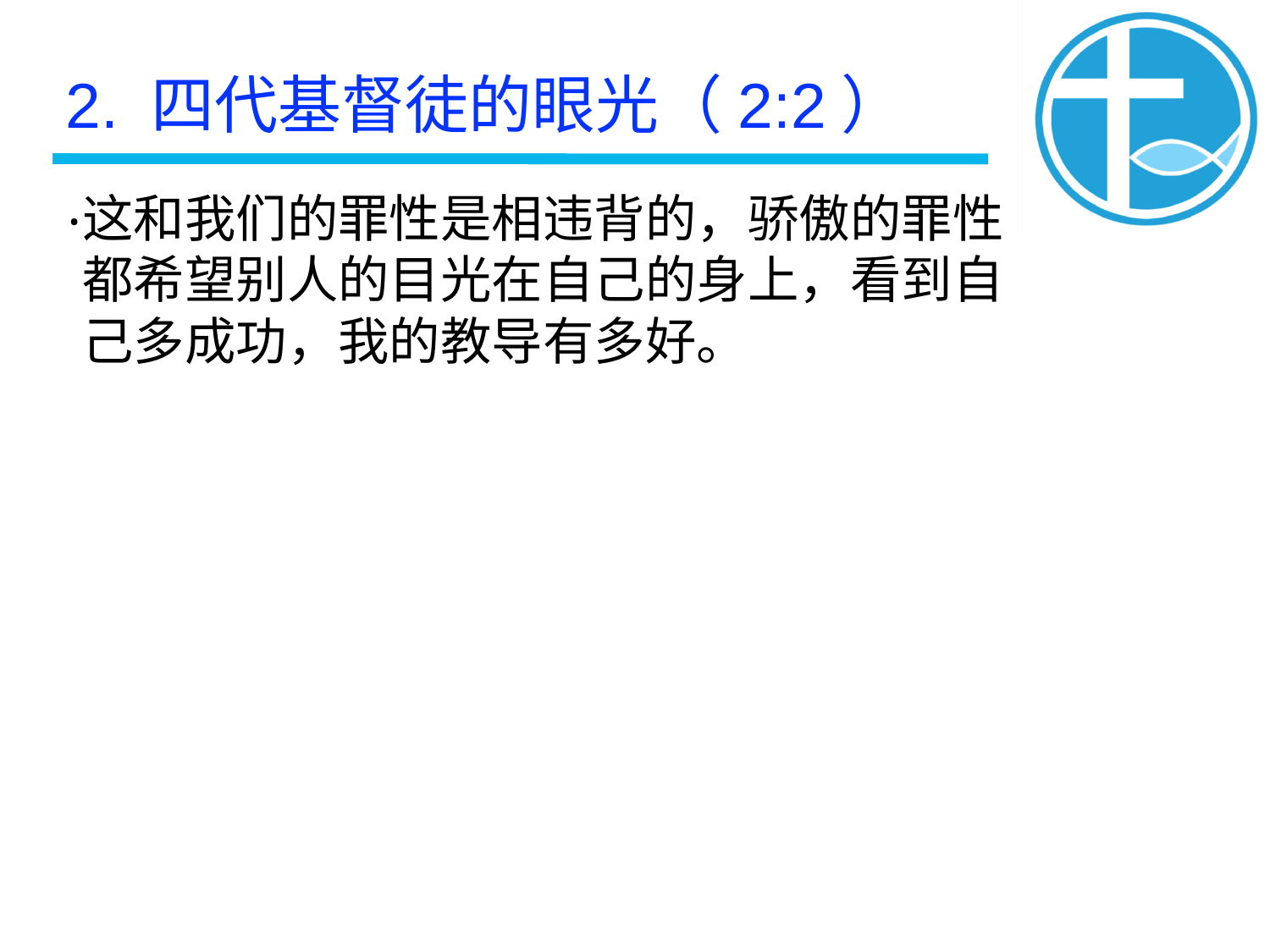

2. 四代基督徒的眼光（2:2）
这和我们的罪性是相违背的，骄傲的罪性都希望别人的目光在自己的身上，看到自己多成功，我的教导有多好。